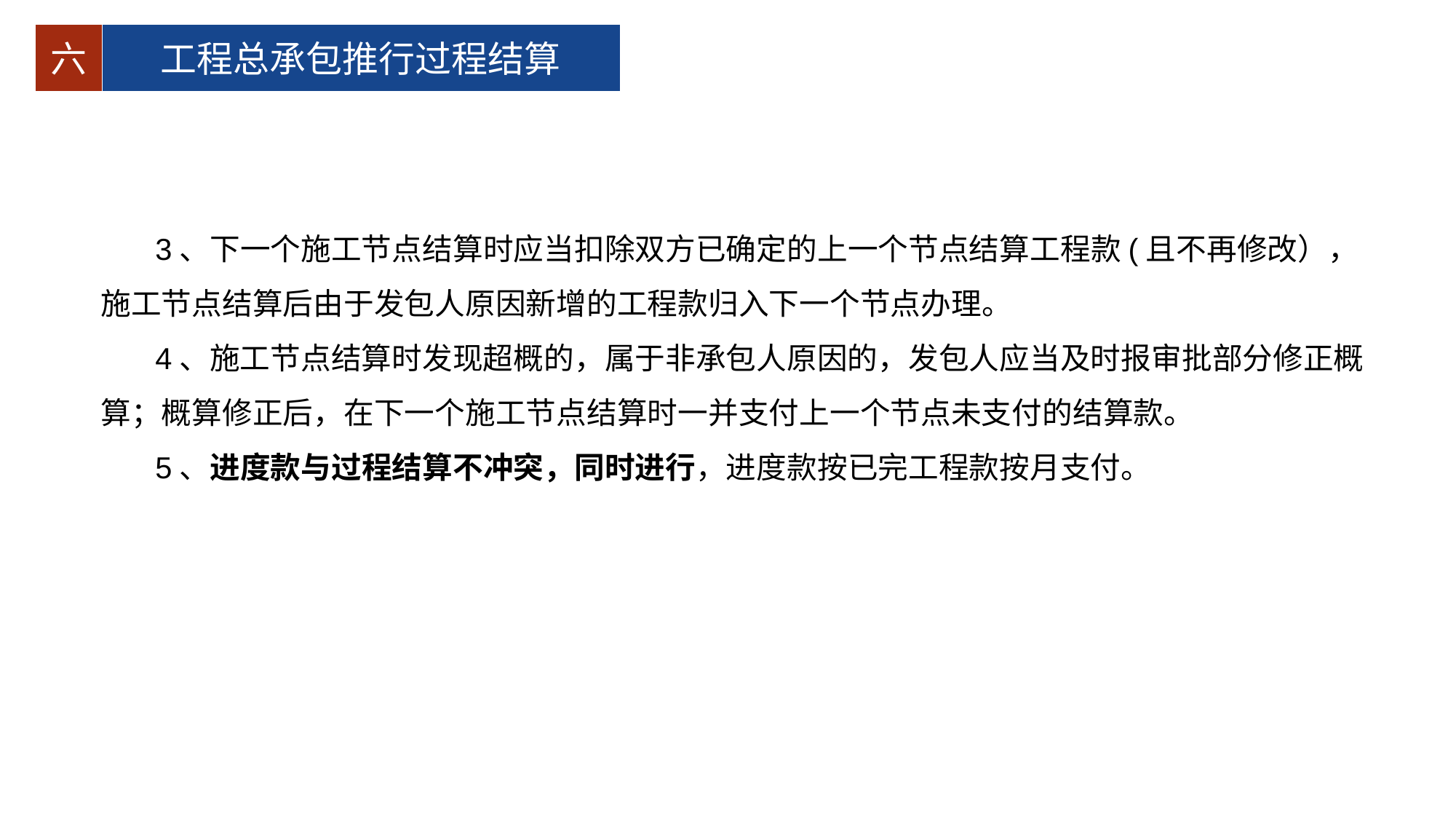

六
工程总承包推行过程结算
3、下一个施工节点结算时应当扣除双方已确定的上一个节点结算工程款(且不再修改），施工节点结算后由于发包人原因新增的工程款归入下一个节点办理。
4、施工节点结算时发现超概的，属于非承包人原因的，发包人应当及时报审批部分修正概算；概算修正后，在下一个施工节点结算时一并支付上一个节点未支付的结算款。
5、进度款与过程结算不冲突，同时进行，进度款按已完工程款按月支付。